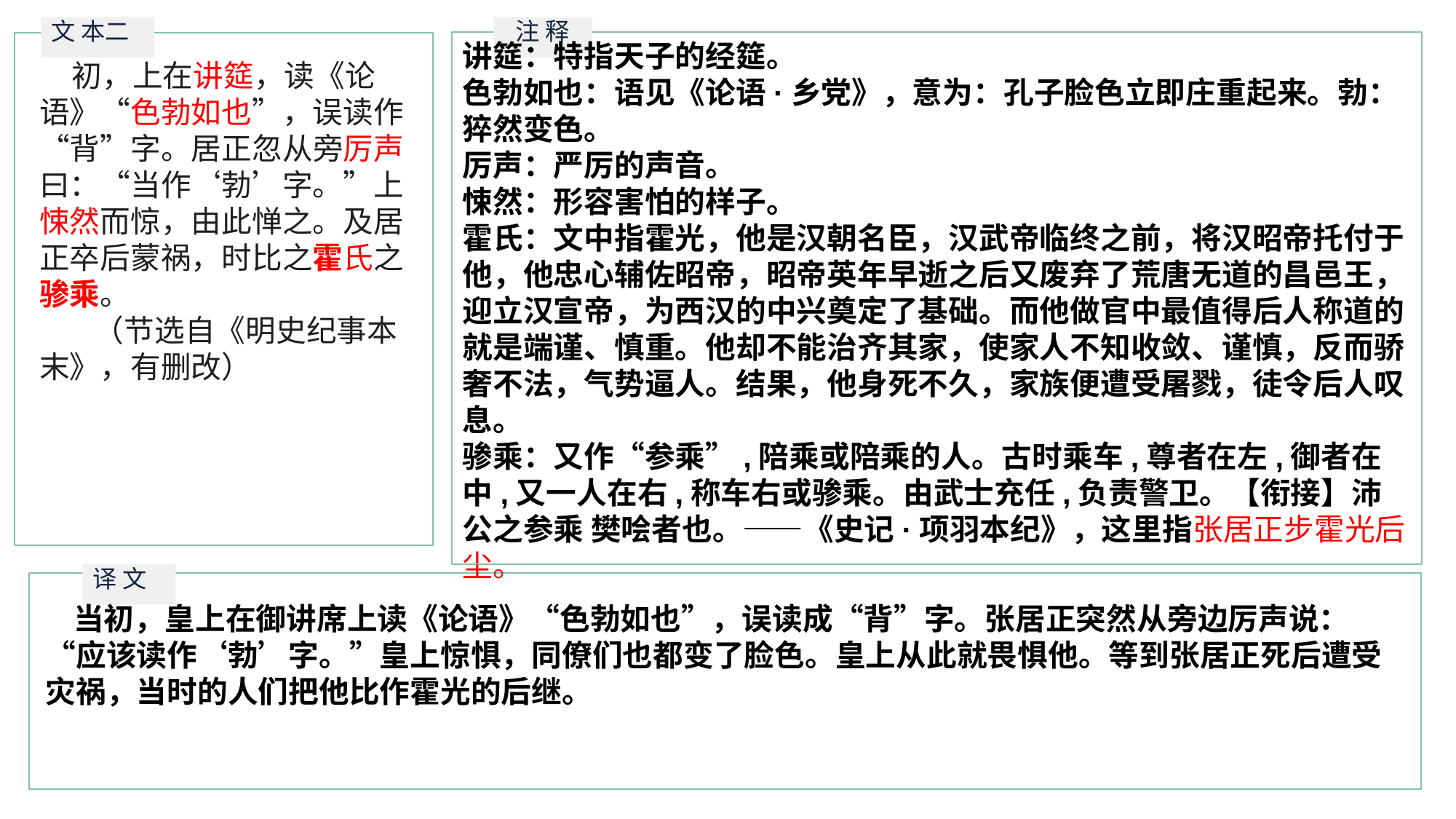

文 本二

注 释

讲筵：特指天子的经筵。
色勃如也：语见《论语·乡党》，意为：孔子脸色立即庄重起来。勃：猝然变色。
厉声：严厉的声音。
悚然：形容害怕的样子。
霍氏：文中指霍光，他是汉朝名臣，汉武帝临终之前，将汉昭帝托付于他，他忠心辅佐昭帝，昭帝英年早逝之后又废弃了荒唐无道的昌邑王，迎立汉宣帝，为西汉的中兴奠定了基础。而他做官中最值得后人称道的就是端谨、慎重。他却不能治齐其家，使家人不知收敛、谨慎，反而骄奢不法，气势逼人。结果，他身死不久，家族便遭受屠戮，徒令后人叹息。
骖乘：又作“参乘”,陪乘或陪乘的人。古时乘车,尊者在左,御者在中,又一人在右,称车右或骖乘。由武士充任,负责警卫。【衔接】沛公之参乘 樊哙者也。——《史记·项羽本纪》，这里指张居正步霍光后尘。

    初，上在讲筵，读《论语》“色勃如也”，误读作“背”字。居正忽从旁厉声曰：“当作‘勃’字。”上悚然而惊，由此惮之。及居正卒后蒙祸，时比之霍氏之骖乘。
       （节选自《明史纪事本末》，有删改）
译 文

   当初，皇上在御讲席上读《论语》“色勃如也”，误读成“背”字。张居正突然从旁边厉声说：“应该读作‘勃’字。”皇上惊惧，同僚们也都变了脸色。皇上从此就畏惧他。等到张居正死后遭受灾祸，当时的人们把他比作霍光的后继。